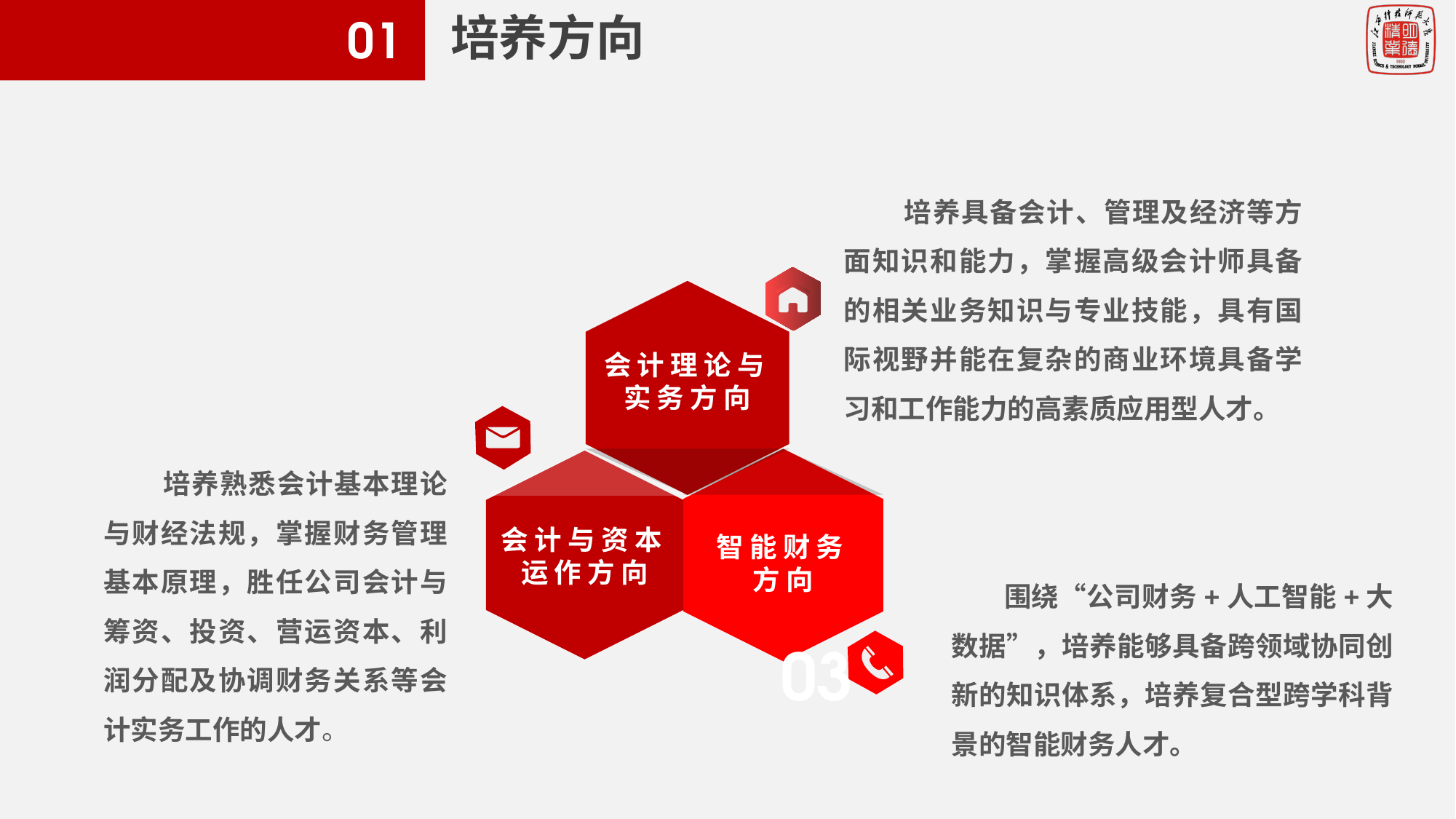

培养方向
01
       培养具备会计、管理及经济等方面知识和能力，掌握高级会计师具备的相关业务知识与专业技能，具有国际视野并能在复杂的商业环境具备学习和工作能力的高素质应用型人才。

会计理论与实务方向

       培养熟悉会计基本理论与财经法规，掌握财务管理基本原理，胜任公司会计与筹资、投资、营运资本、利润分配及协调财务关系等会计实务工作的人才。

会计与资本运作方向
智能财务方向
03
       围绕“公司财务+人工智能+大数据”，培养能够具备跨领域协同创新的知识体系，培养复合型跨学科背景的智能财务人才。